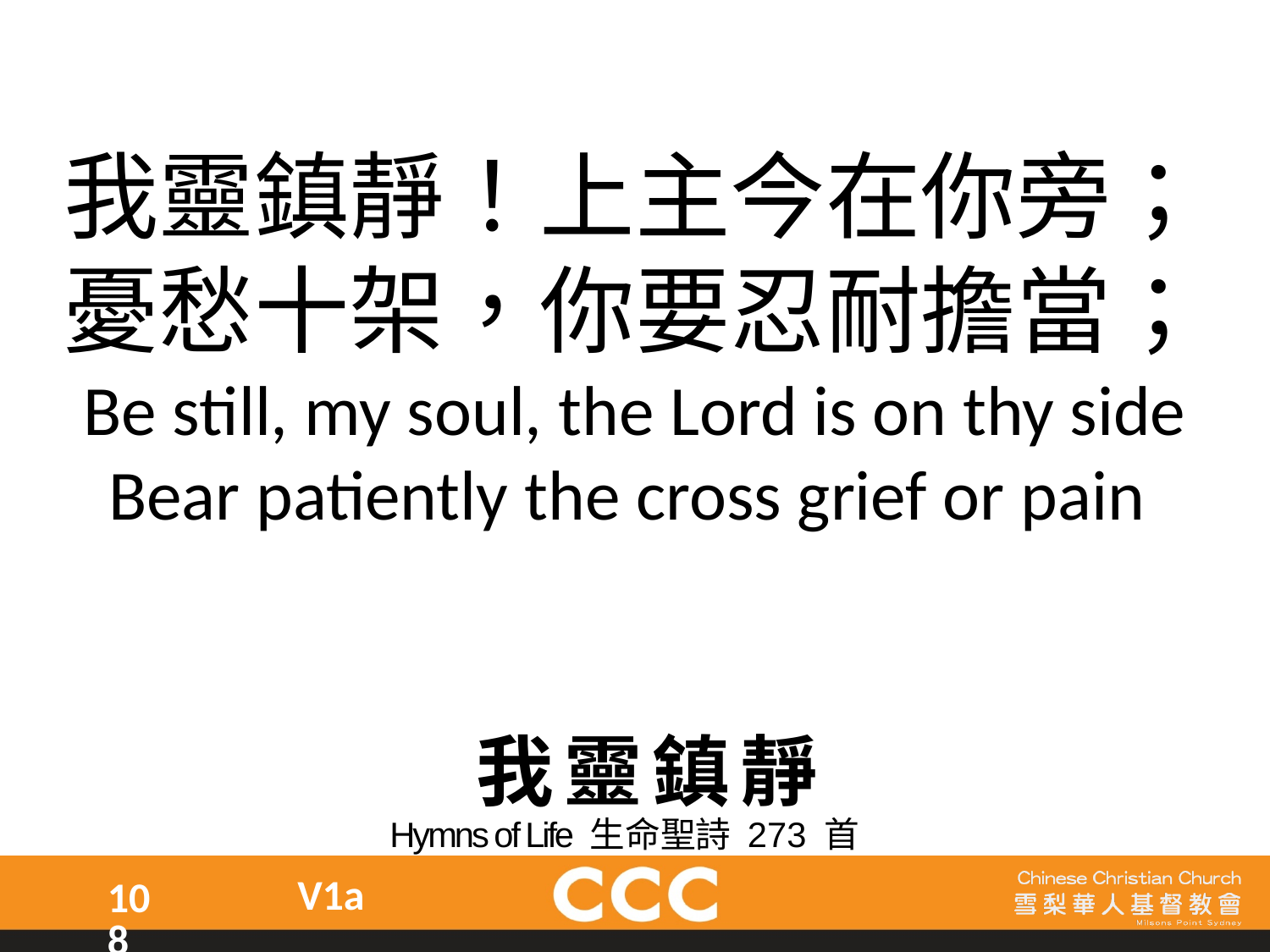

我靈鎮靜！上主今在你旁；
憂愁十架，你要忍耐擔當；
Be still, my soul, the Lord is on thy side
Bear patiently the cross grief or pain
我靈鎮靜
Hymns of Life 生命聖詩 273 首
V1a
108